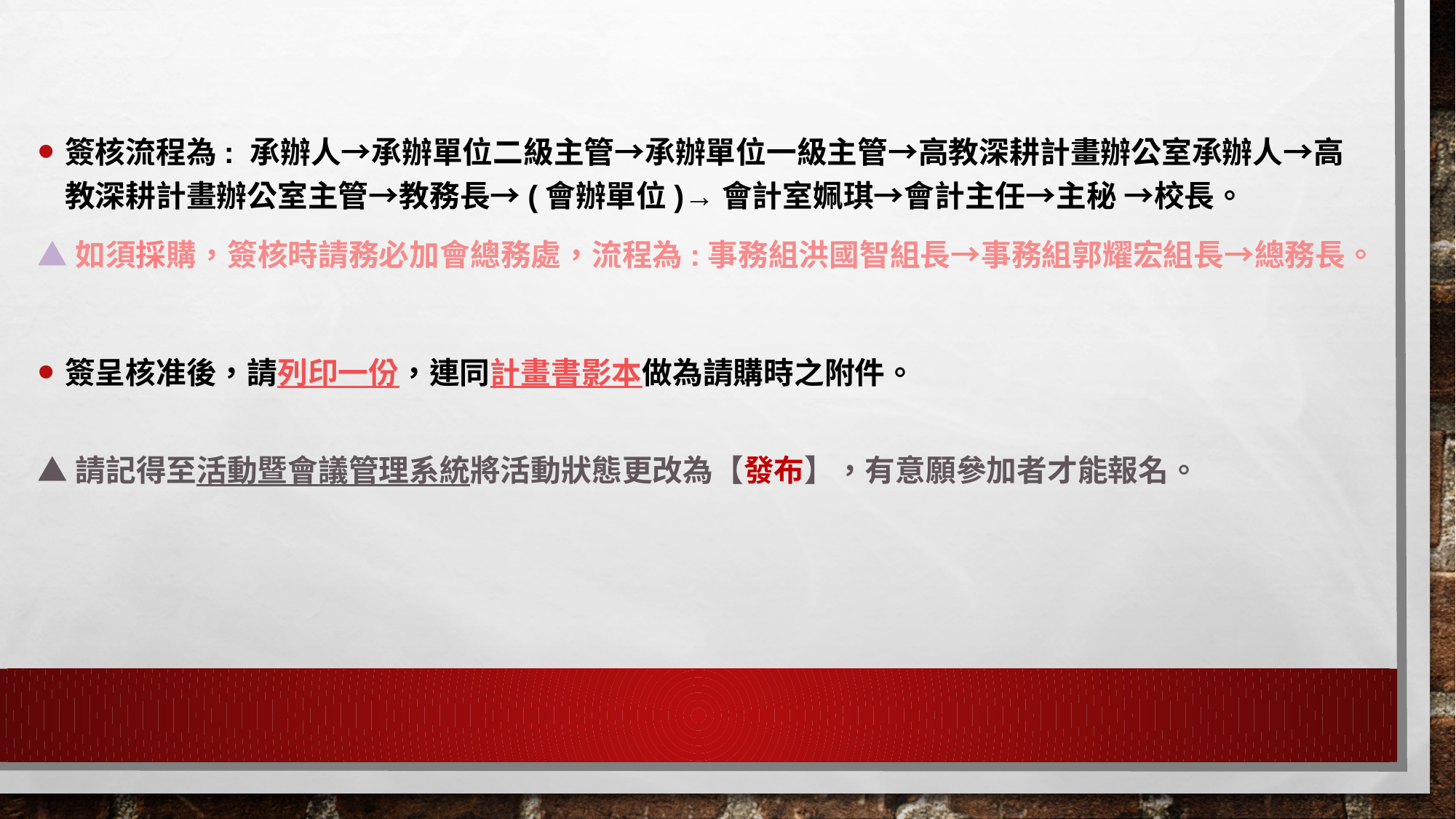

簽核流程為: 承辦人→承辦單位二級主管→承辦單位一級主管→高教深耕計畫辦公室承辦人→高教深耕計畫辦公室主管→教務長→(會辦單位)→會計室姵琪→會計主任→主秘 →校長。
▲如須採購，簽核時請務必加會總務處，流程為:事務組洪國智組長→事務組郭耀宏組長→總務長。

簽呈核准後，請列印一份，連同計畫書影本做為請購時之附件。

▲請記得至活動暨會議管理系統將活動狀態更改為【發布】，有意願參加者才能報名。